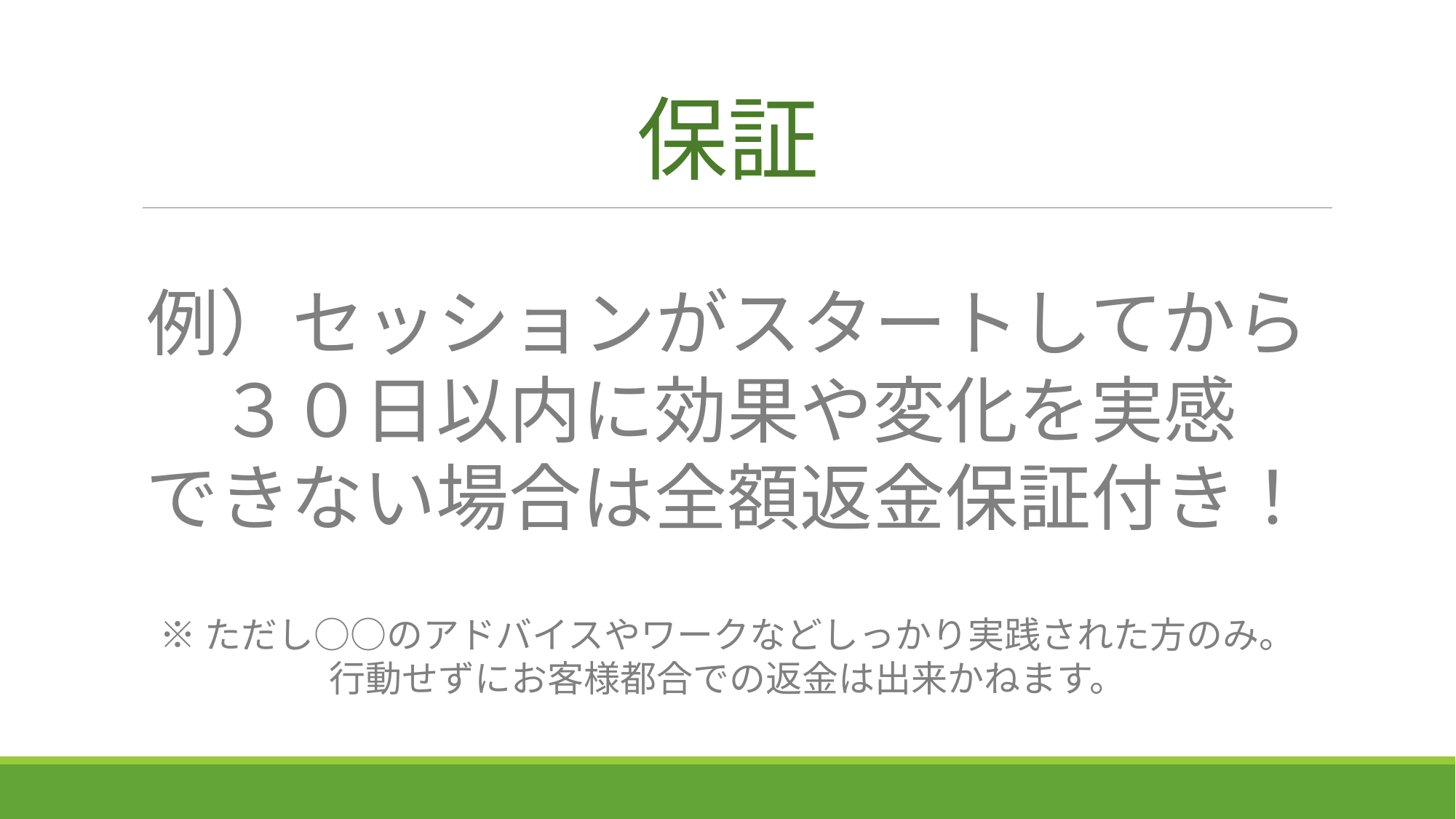

保証
例）セッションがスタートしてから
３０日以内に効果や変化を実感
できない場合は全額返金保証付き！

※ただし○○のアドバイスやワークなどしっかり実践された方のみ。
行動せずにお客様都合での返金は出来かねます。